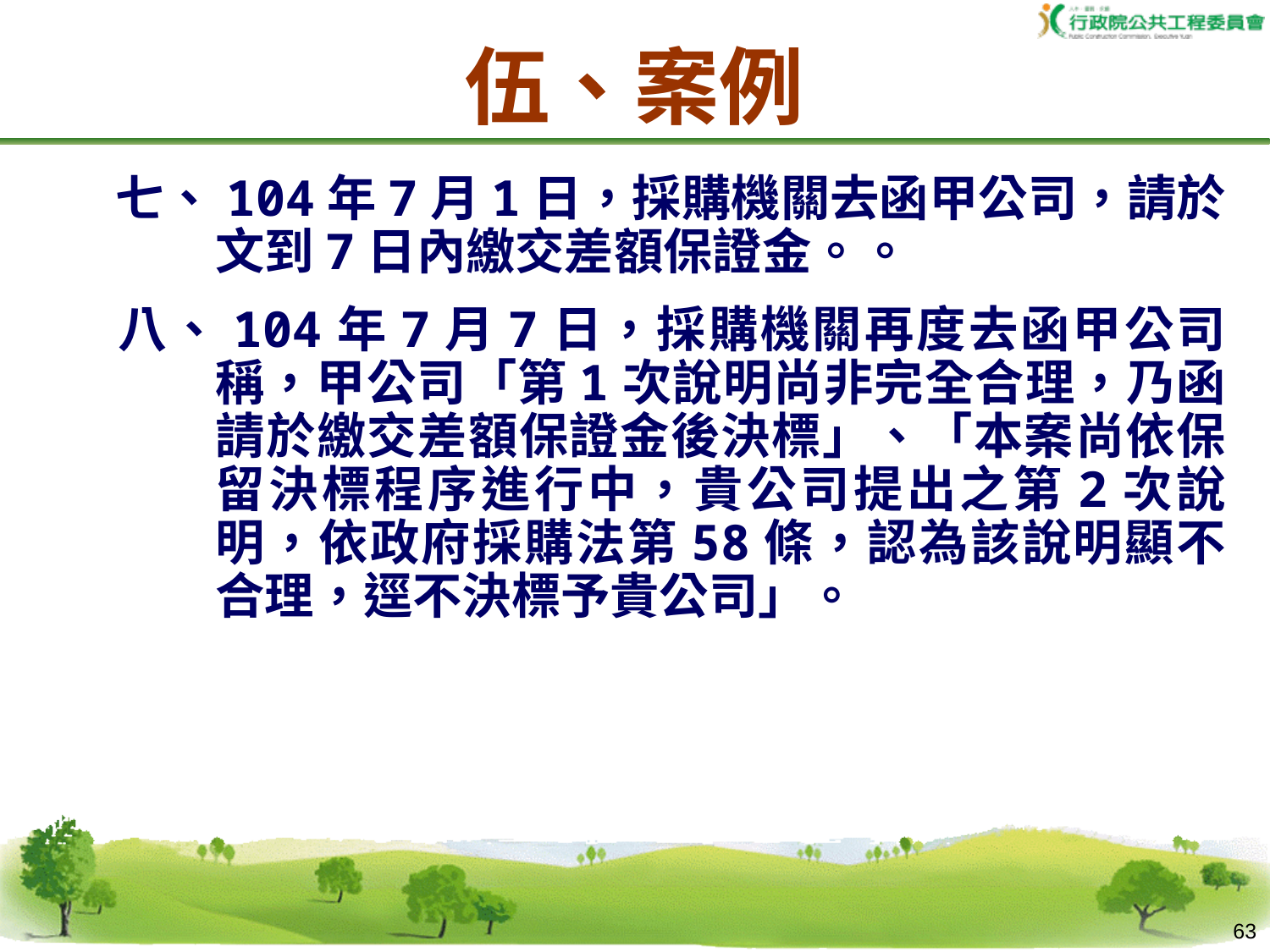

# 伍、案例
　七、104年7月1日，採購機關去函甲公司，請於文到7日內繳交差額保證金。。
　八、104年7月7日，採購機關再度去函甲公司稱，甲公司「第1次說明尚非完全合理，乃函請於繳交差額保證金後決標」、「本案尚依保留決標程序進行中，貴公司提出之第2次說明，依政府採購法第58條，認為該說明顯不合理，逕不決標予貴公司」。

63